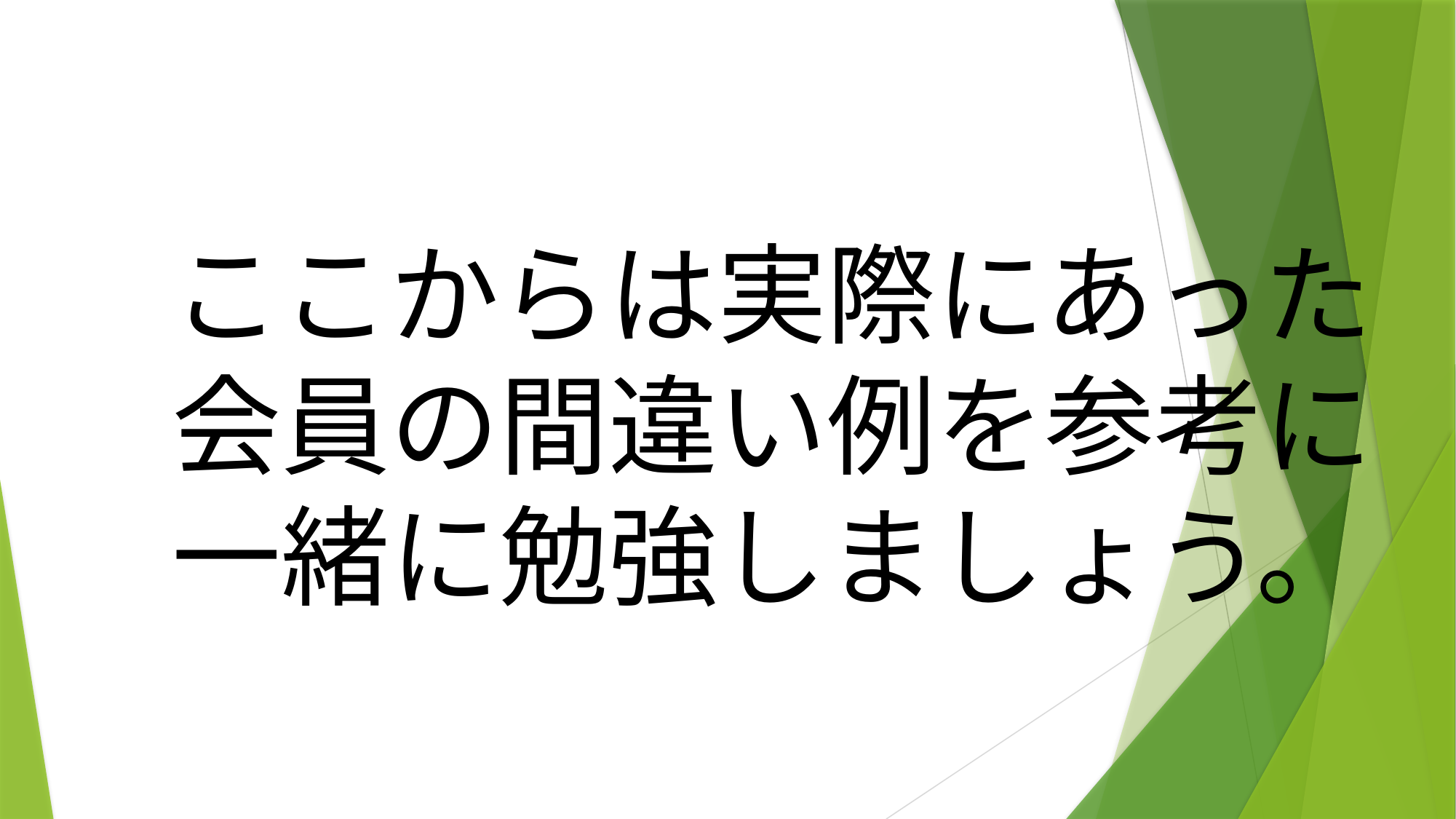

# ここからは実際にあった 会員の間違い例を参考に 一緒に勉強しましょう。